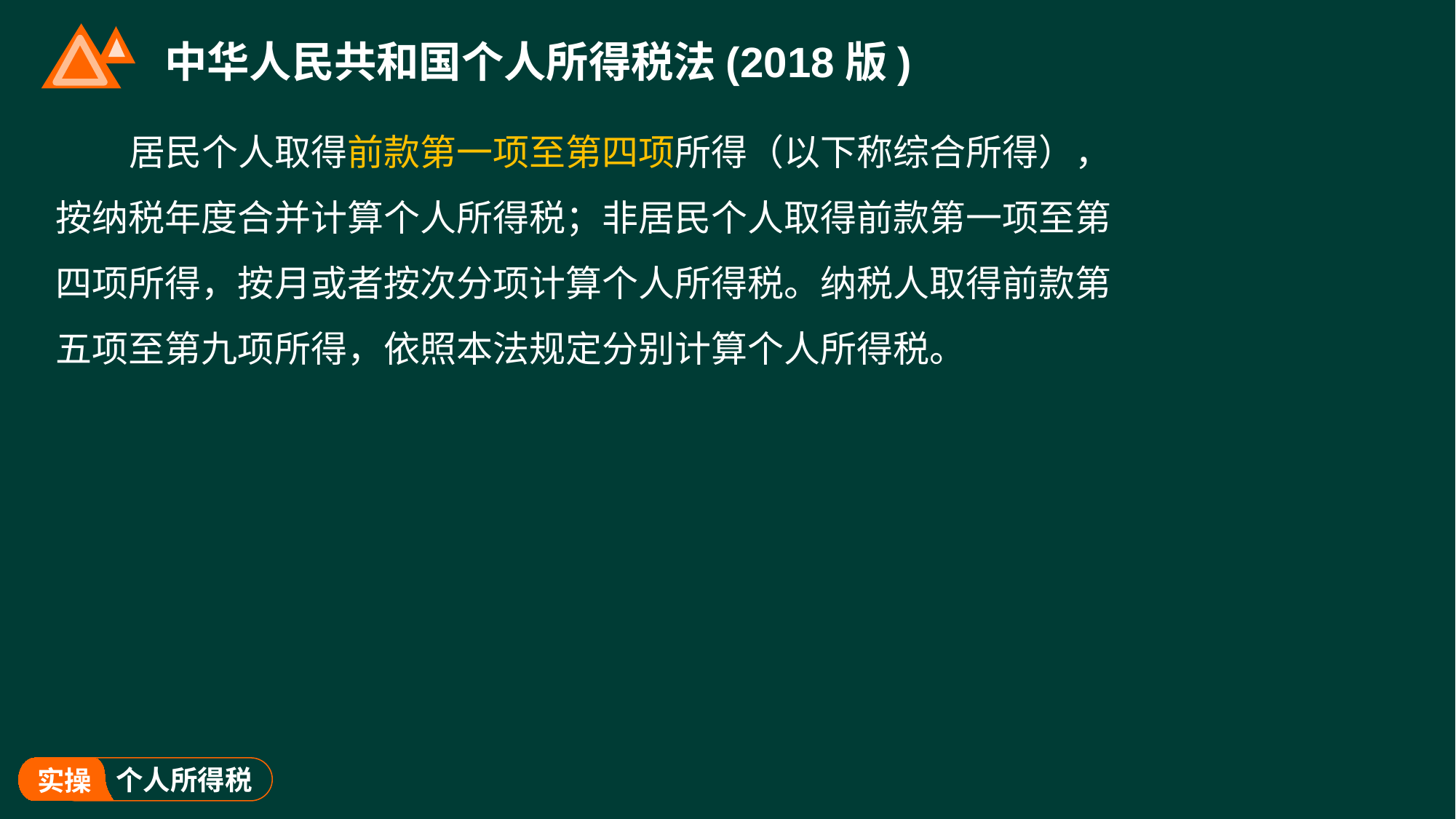

# 中华人民共和国个人所得税法(2018版)
居民个人取得前款第一项至第四项所得（以下称综合所得），按纳税年度合并计算个人所得税；非居民个人取得前款第一项至第四项所得，按月或者按次分项计算个人所得税。纳税人取得前款第五项至第九项所得，依照本法规定分别计算个人所得税。